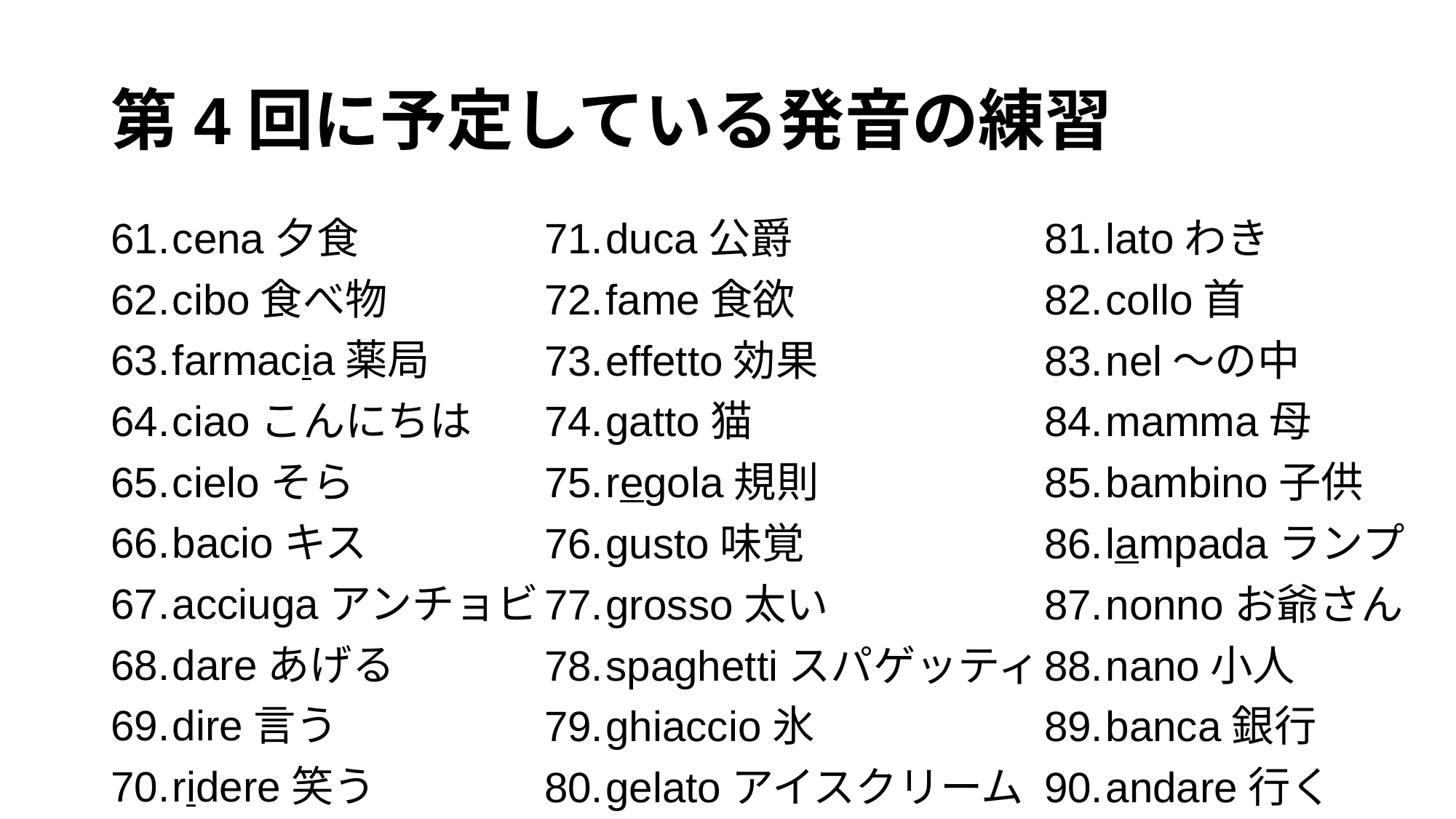

# 第4回に予定している発音の練習
cena夕食
cibo食べ物
farmacia薬局
ciaoこんにちは
cieloそら
bacioキス
acciugaアンチョビ
dareあげる
dire言う
ridere笑う

duca公爵
fame食欲
effetto効果
gatto猫
regola規則
gusto味覚
grosso太い
spaghettiスパゲッティ
ghiaccio氷
gelatoアイスクリーム
latoわき
collo首
nel〜の中
mamma母
bambino子供
lampadaランプ
nonnoお爺さん
nano小人
banca銀行
andare行く